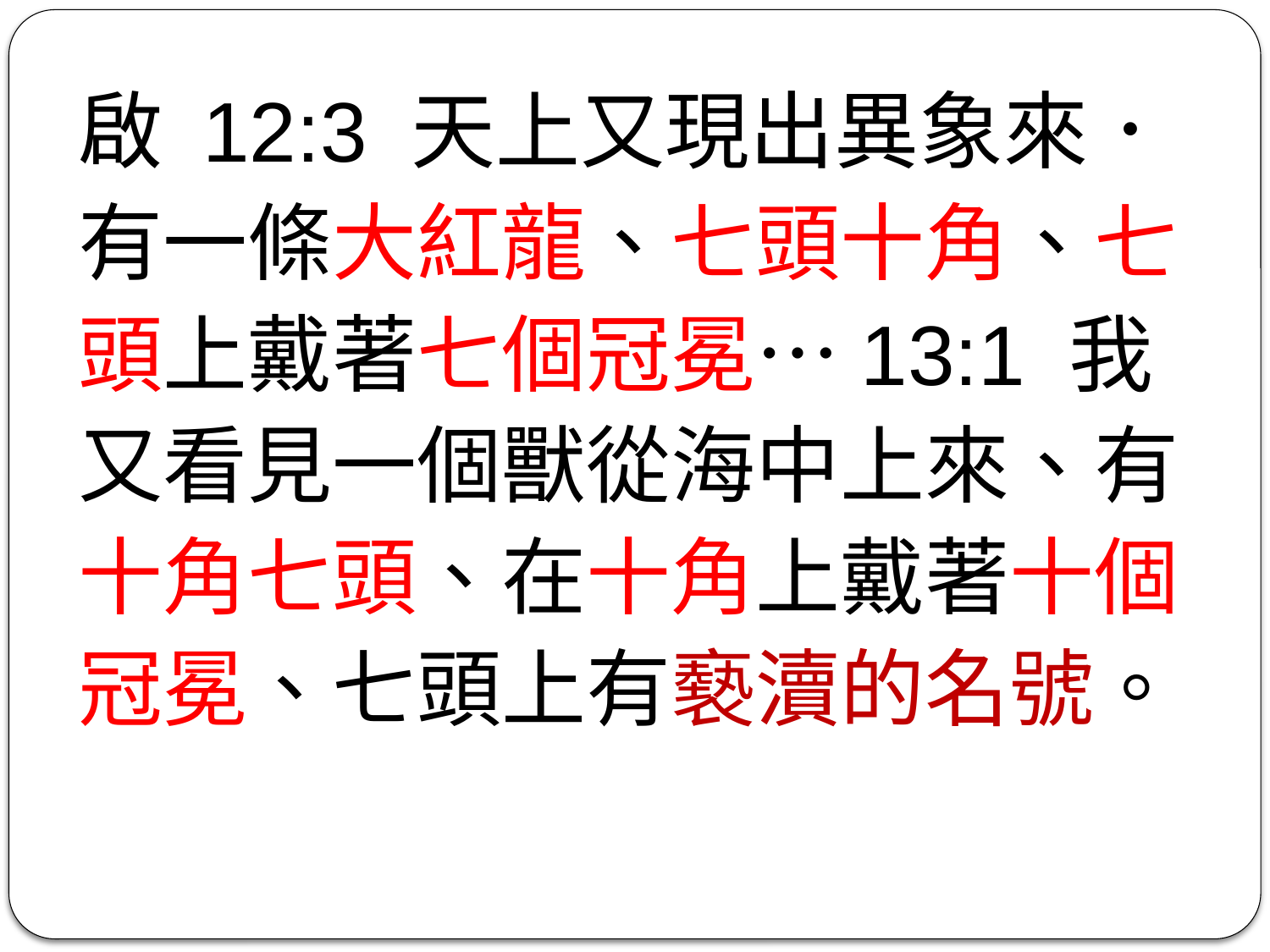

啟 12:3 天上又現出異象來．有一條大紅龍、七頭十角、七頭上戴著七個冠冕…13:1 我又看見一個獸從海中上來、有十角七頭、在十角上戴著十個冠冕、七頭上有褻瀆的名號。